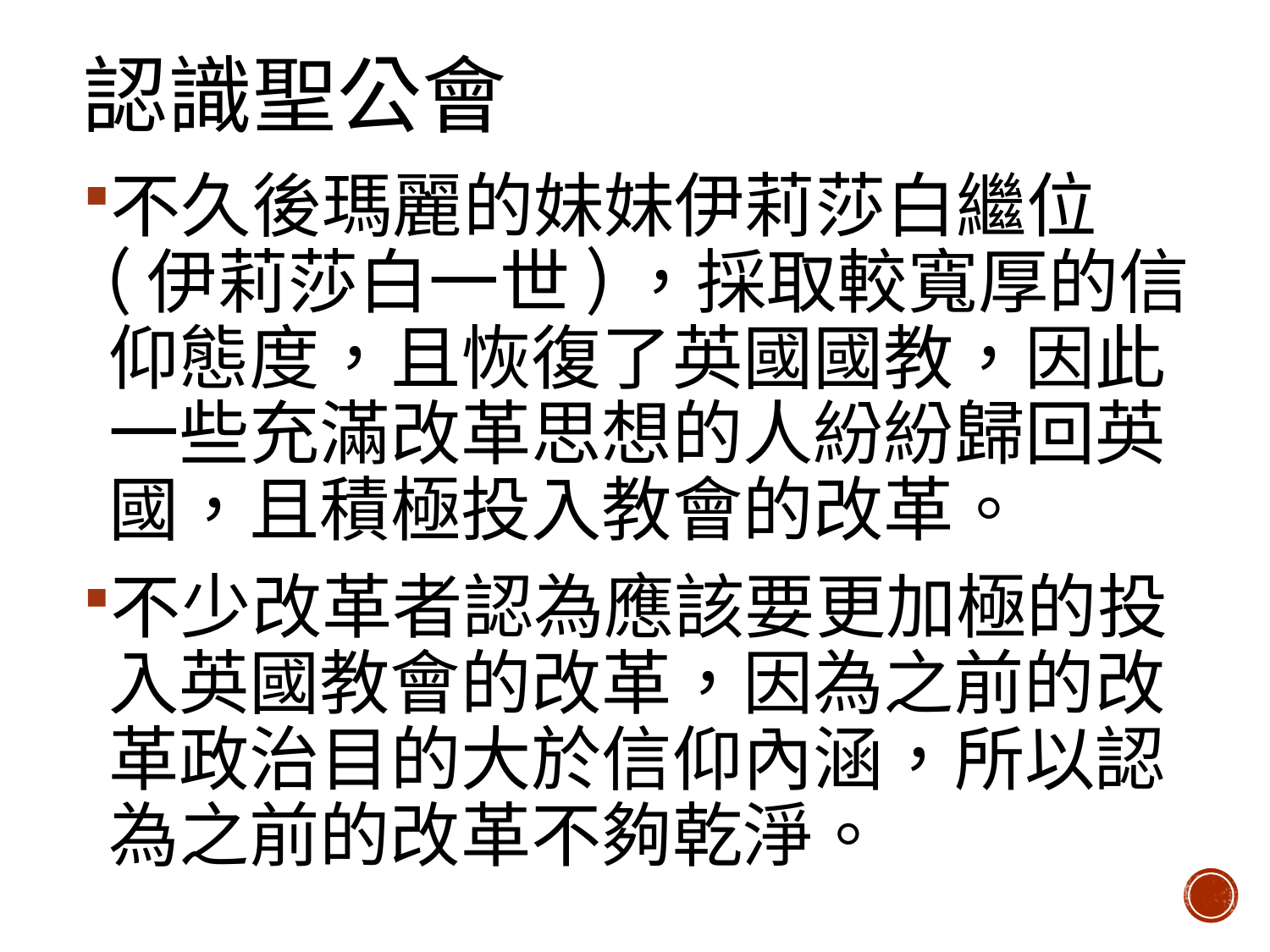

# 認識聖公會
不久後瑪麗的妹妹伊莉莎白繼位(伊莉莎白一世)，採取較寬厚的信仰態度，且恢復了英國國教，因此一些充滿改革思想的人紛紛歸回英國，且積極投入教會的改革。
不少改革者認為應該要更加極的投入英國教會的改革，因為之前的改革政治目的大於信仰內涵，所以認為之前的改革不夠乾淨。